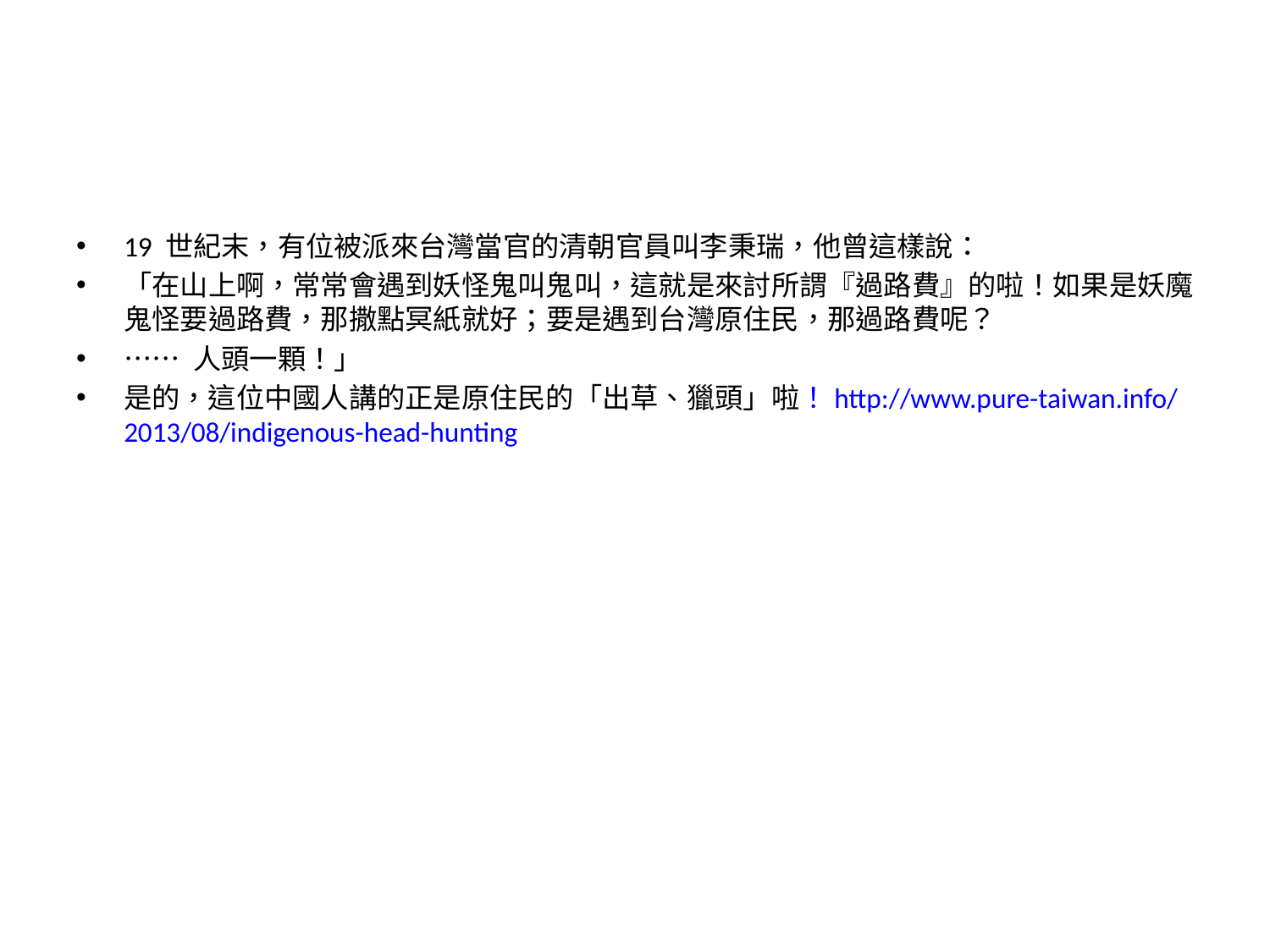

#
19 世紀末，有位被派來台灣當官的清朝官員叫李秉瑞，他曾這樣說：
「在山上啊，常常會遇到妖怪鬼叫鬼叫，這就是來討所謂『過路費』的啦！如果是妖魔鬼怪要過路費，那撒點冥紙就好；要是遇到台灣原住民，那過路費呢？
…… 人頭一顆！」
是的，這位中國人講的正是原住民的「出草、獵頭」啦！http://www.pure-taiwan.info/2013/08/indigenous-head-hunting